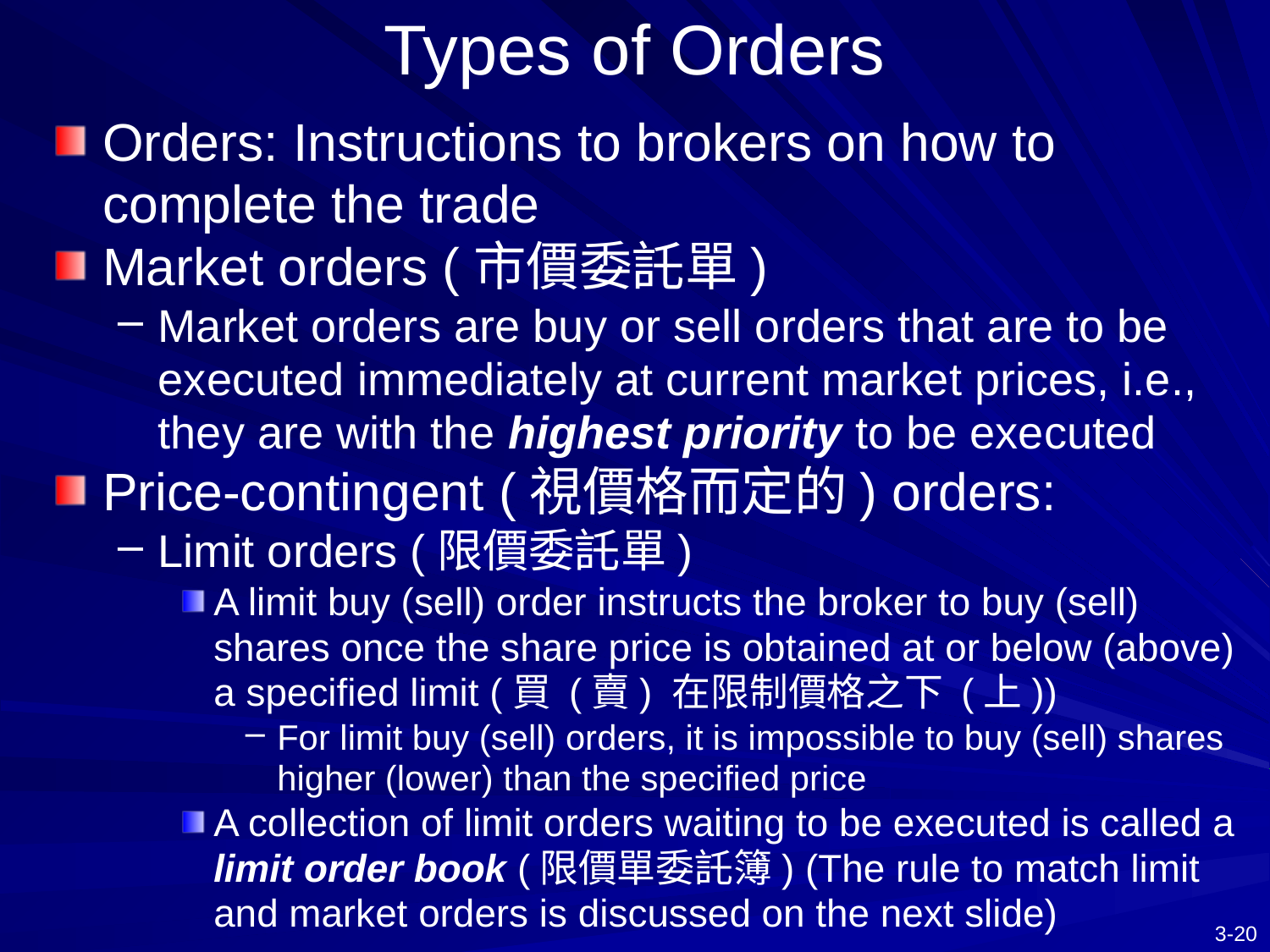

# Types of Orders
Orders: Instructions to brokers on how to complete the trade
Market orders (市價委託單)
Market orders are buy or sell orders that are to be executed immediately at current market prices, i.e., they are with the highest priority to be executed
Price-contingent (視價格而定的) orders:
Limit orders (限價委託單)
A limit buy (sell) order instructs the broker to buy (sell) shares once the share price is obtained at or below (above) a specified limit (買 (賣) 在限制價格之下 (上))
For limit buy (sell) orders, it is impossible to buy (sell) shares higher (lower) than the specified price
A collection of limit orders waiting to be executed is called a limit order book (限價單委託簿) (The rule to match limit and market orders is discussed on the next slide)